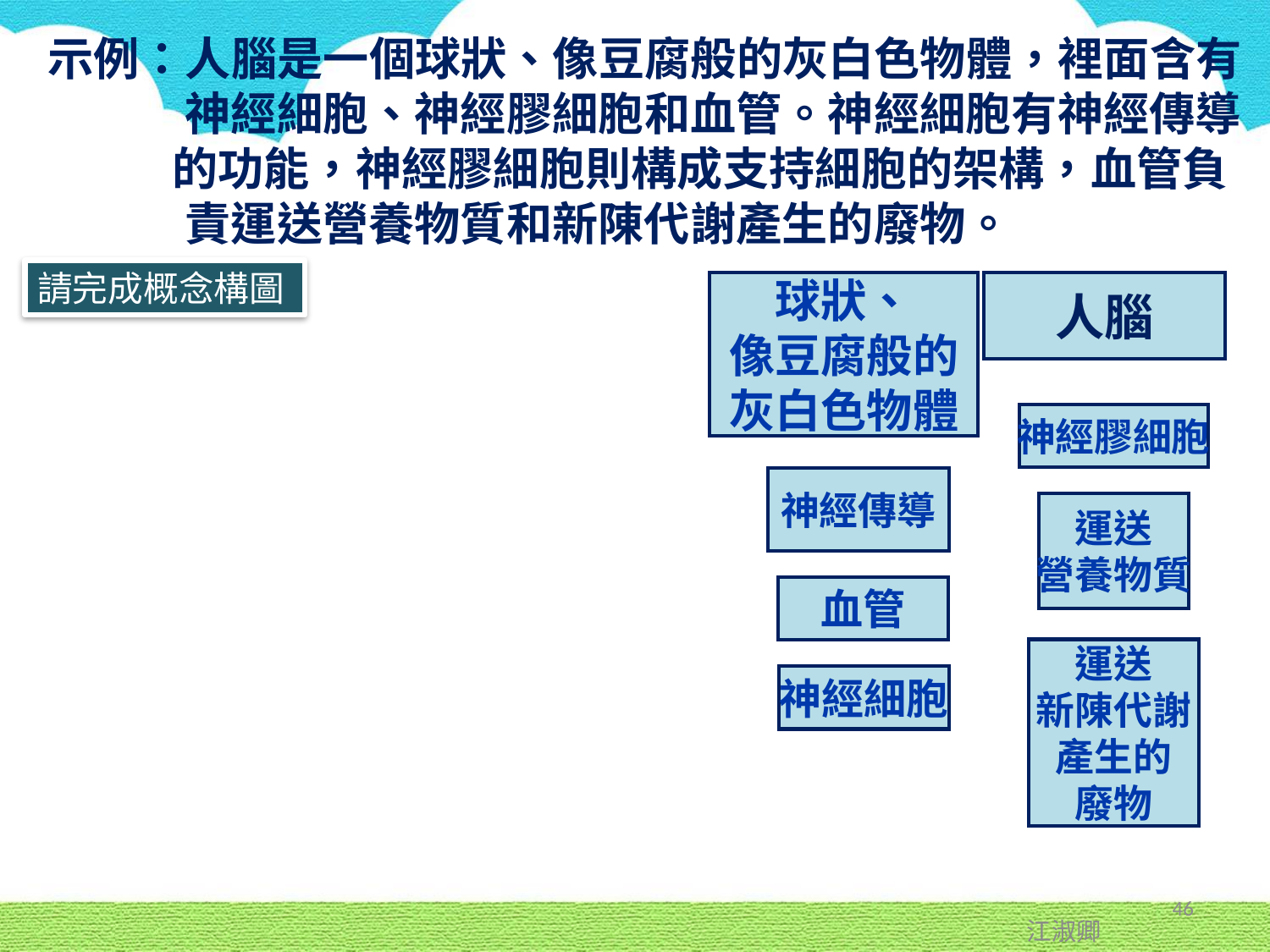

# 示例：人腦是一個球狀、像豆腐般的灰白色物體，裡面含有	 神經細胞、神經膠細胞和血管。神經細胞有神經傳導 的功能，神經膠細胞則構成支持細胞的架構，血管負	 責運送營養物質和新陳代謝產生的廢物。
請完成概念構圖
球狀、
像豆腐般的
灰白色物體
人腦
神經膠細胞
神經傳導
運送
營養物質
血管
運送
新陳代謝
產生的
廢物
神經細胞
46
江淑卿